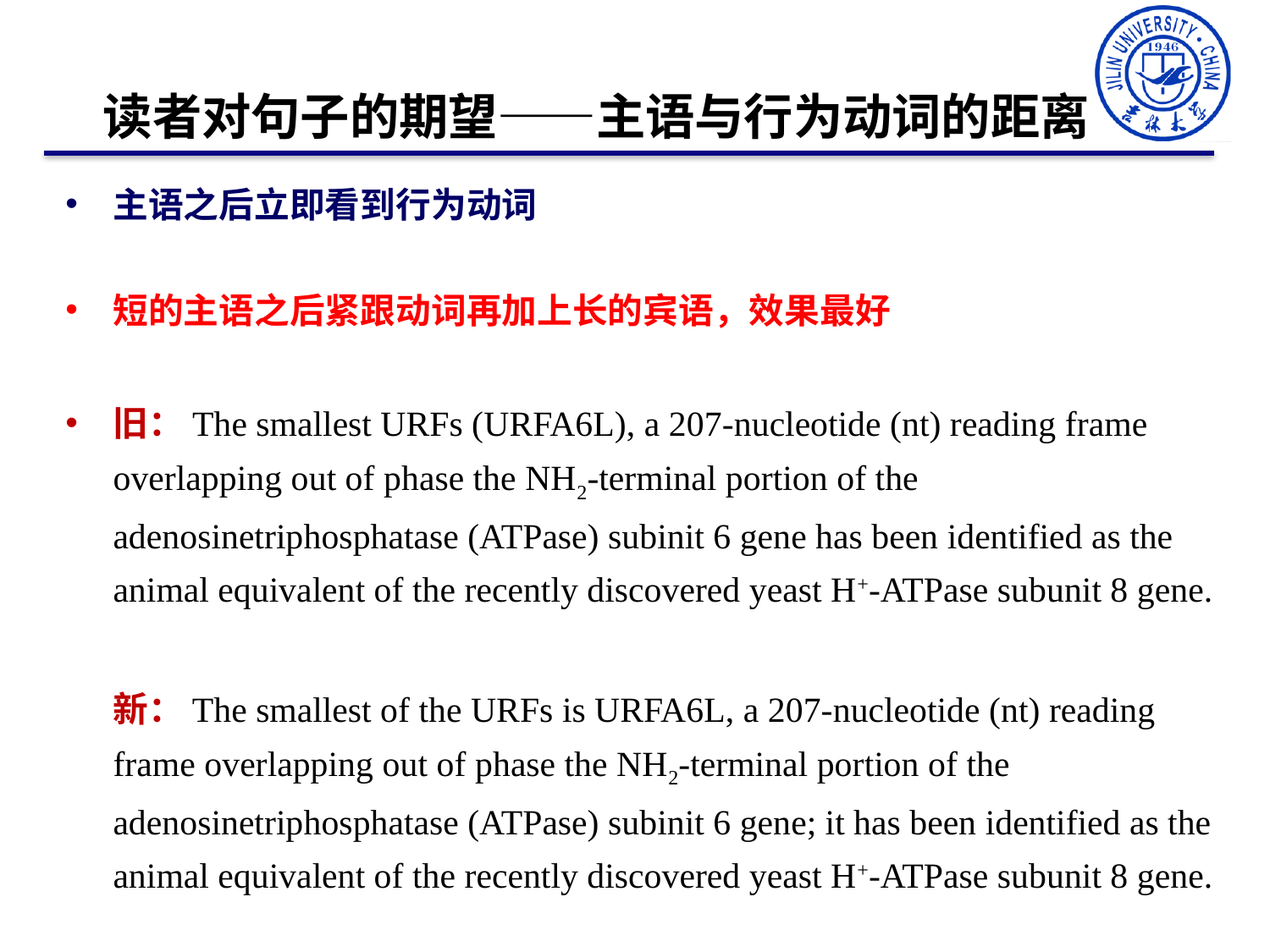

读者对句子的期望——主语与行为动词的距离
主语之后立即看到行为动词

短的主语之后紧跟动词再加上长的宾语，效果最好

旧：The smallest URFs (URFA6L), a 207-nucleotide (nt) reading frame overlapping out of phase the NH2-terminal portion of the adenosinetriphosphatase (ATPase) subinit 6 gene has been identified as the animal equivalent of the recently discovered yeast H+-ATPase subunit 8 gene.

     新：The smallest of the URFs is URFA6L, a 207-nucleotide (nt) reading frame overlapping out of phase the NH2-terminal portion of the adenosinetriphosphatase (ATPase) subinit 6 gene; it has been identified as the animal equivalent of the recently discovered yeast H+-ATPase subunit 8 gene.